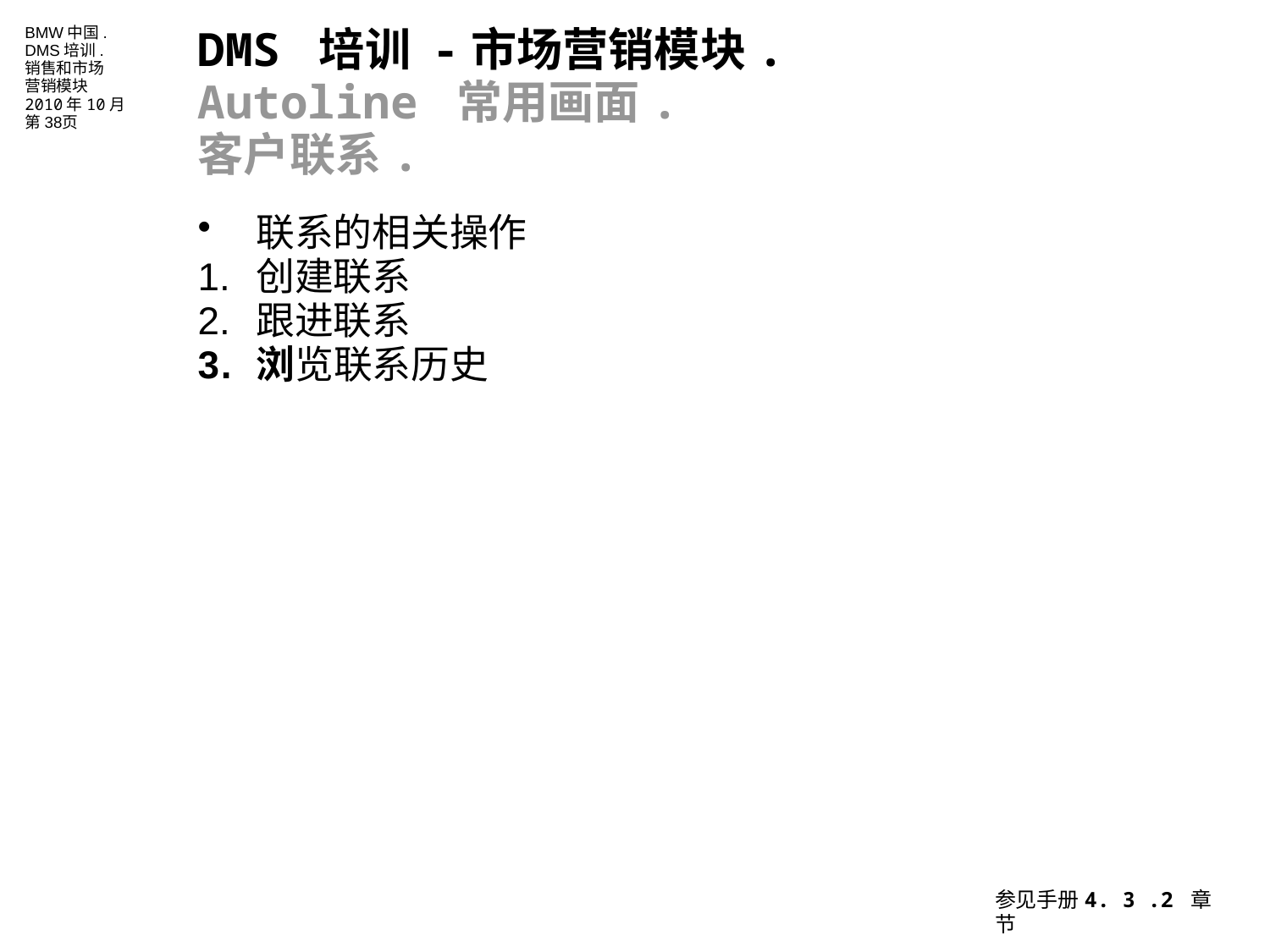

DMS 培训 -市场营销模块.
Autoline 常用画面.
客户联系.
联系的相关操作
创建联系
跟进联系
浏览联系历史

参见手册4. 3 .2 章节